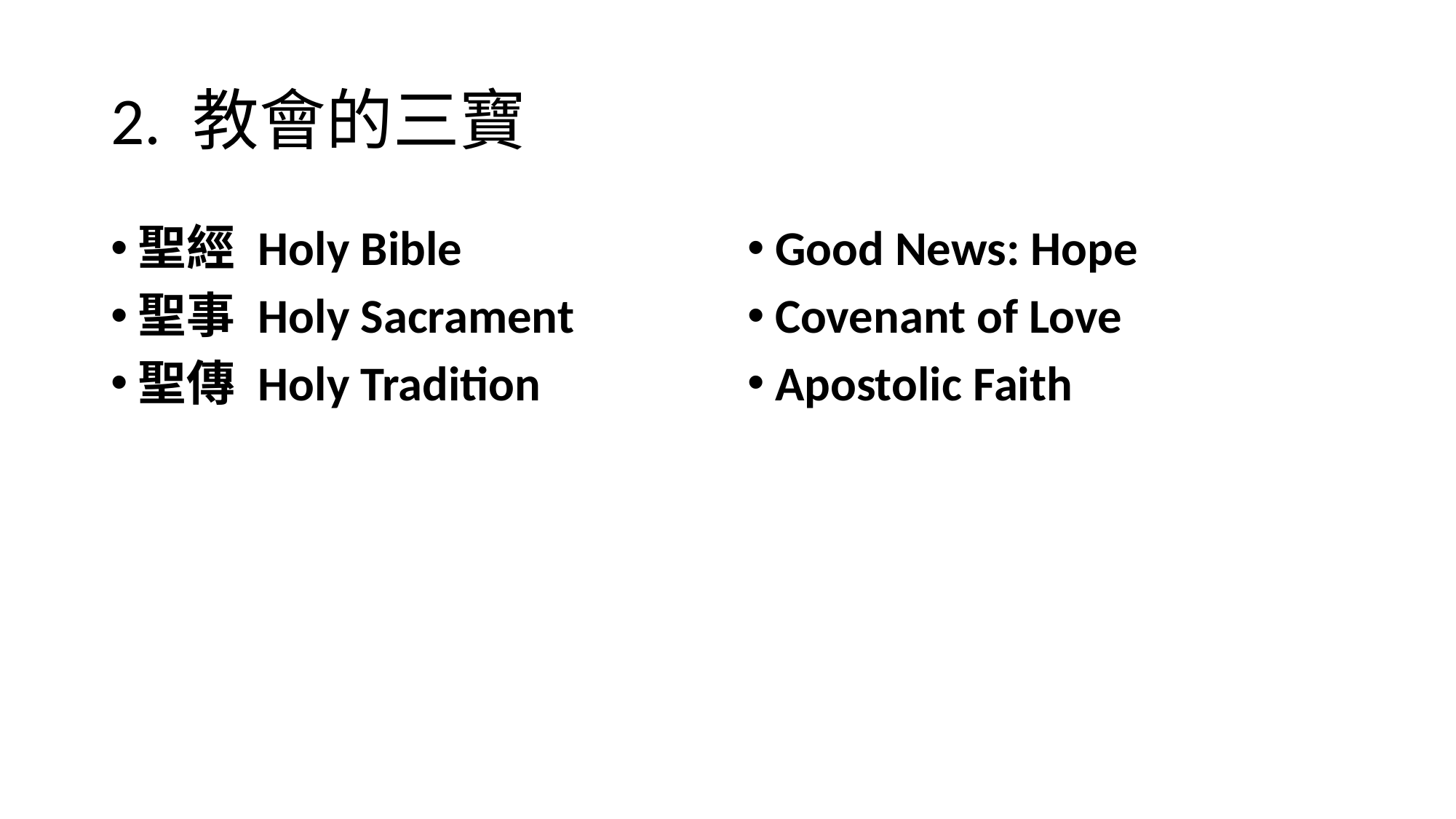

# 2. 教會的三寶
聖經 Holy Bible
聖事 Holy Sacrament
聖傳 Holy Tradition
Good News: Hope
Covenant of Love
Apostolic Faith